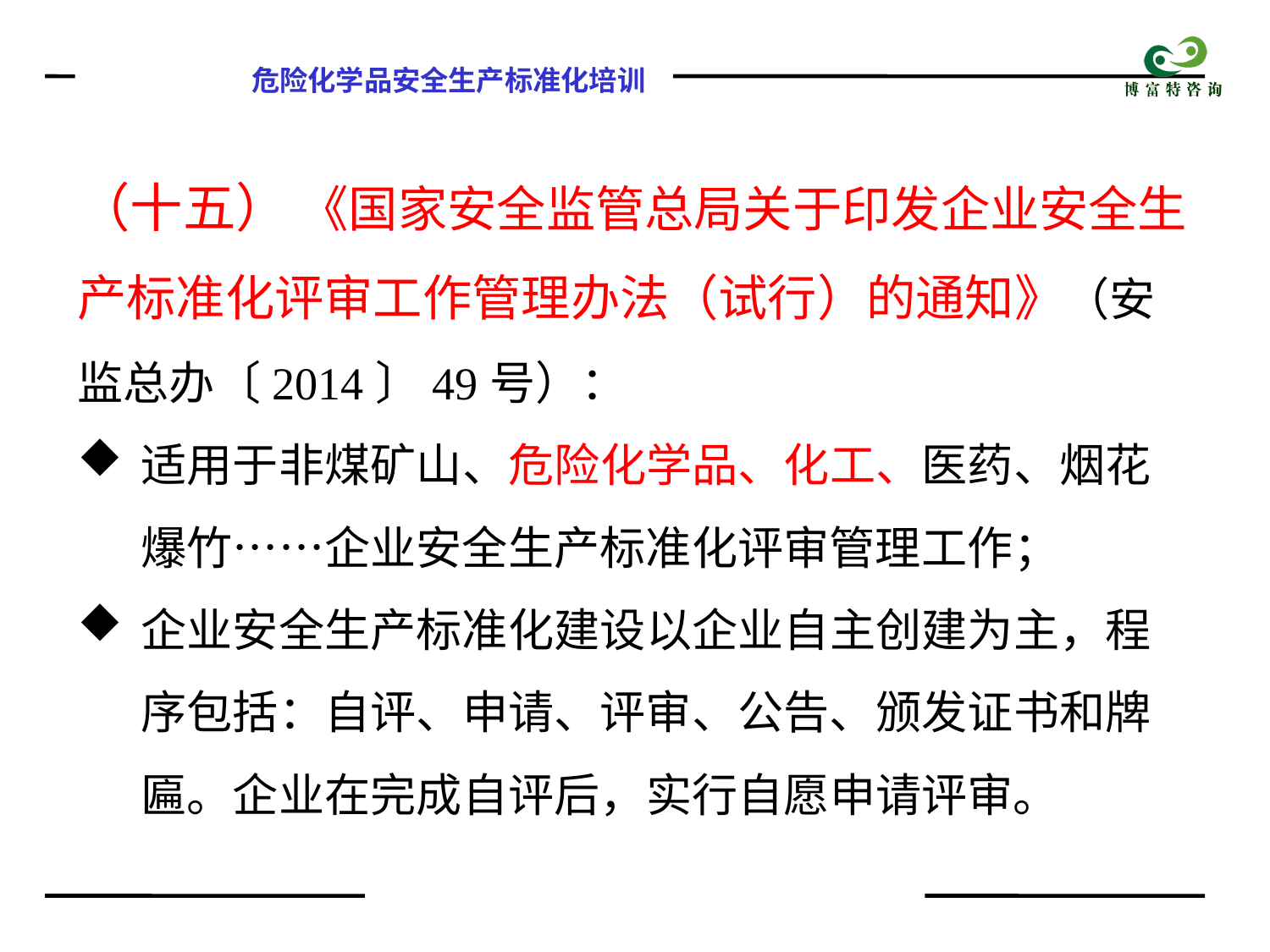

（十五） 《国家安全监管总局关于印发企业安全生产标准化评审工作管理办法（试行）的通知》（安监总办〔2014〕49号）：
适用于非煤矿山、危险化学品、化工、医药、烟花爆竹……企业安全生产标准化评审管理工作；
企业安全生产标准化建设以企业自主创建为主，程序包括：自评、申请、评审、公告、颁发证书和牌匾。企业在完成自评后，实行自愿申请评审。